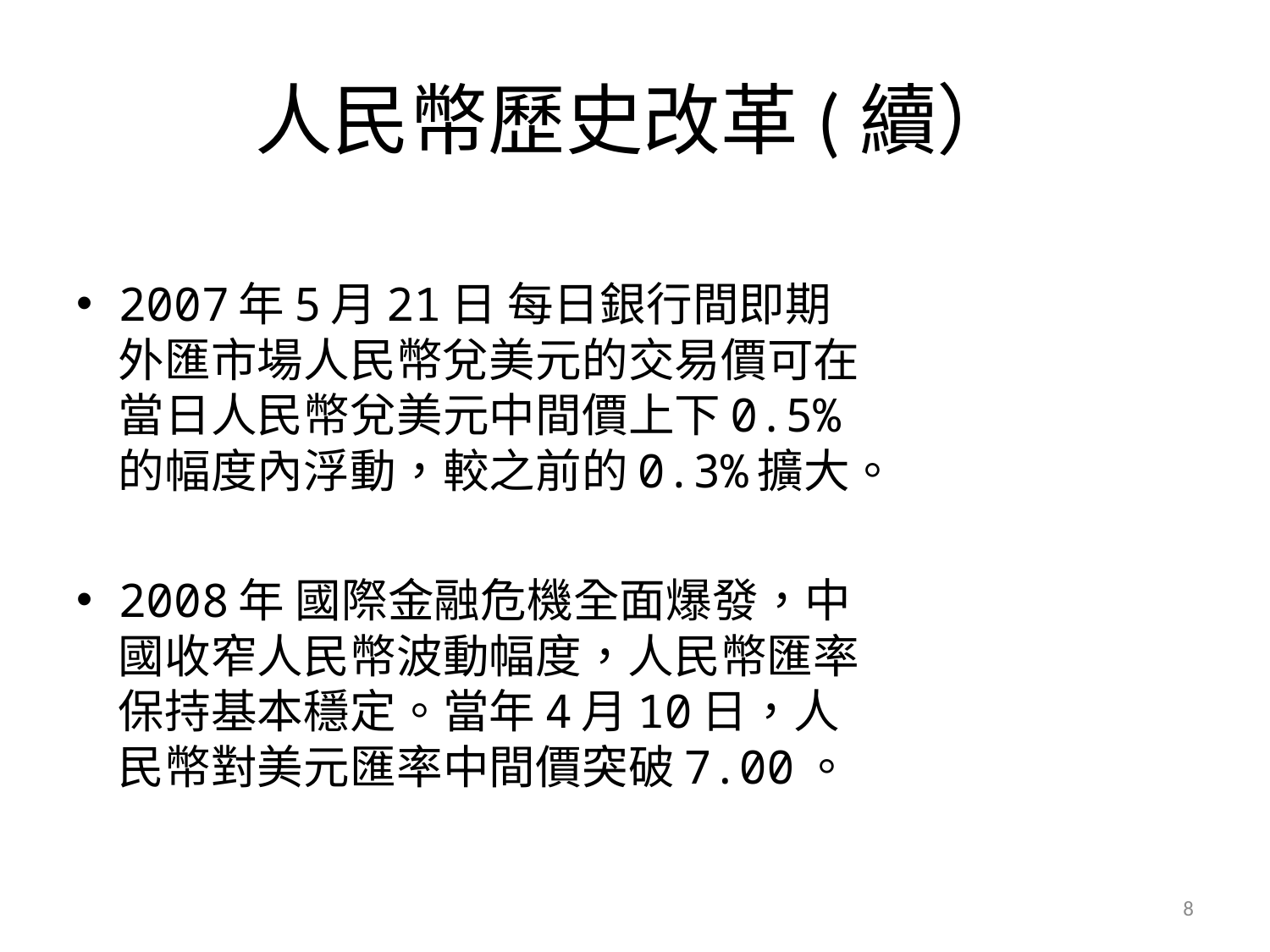

人民幣歷史改革(續）
2007年5月21日 每日銀行間即期外匯市場人民幣兌美元的交易價可在當日人民幣兌美元中間價上下0.5%的幅度內浮動，較之前的0.3%擴大。

2008年 國際金融危機全面爆發，中國收窄人民幣波動幅度，人民幣匯率保持基本穩定。當年4月10日，人民幣對美元匯率中間價突破7.00。

8